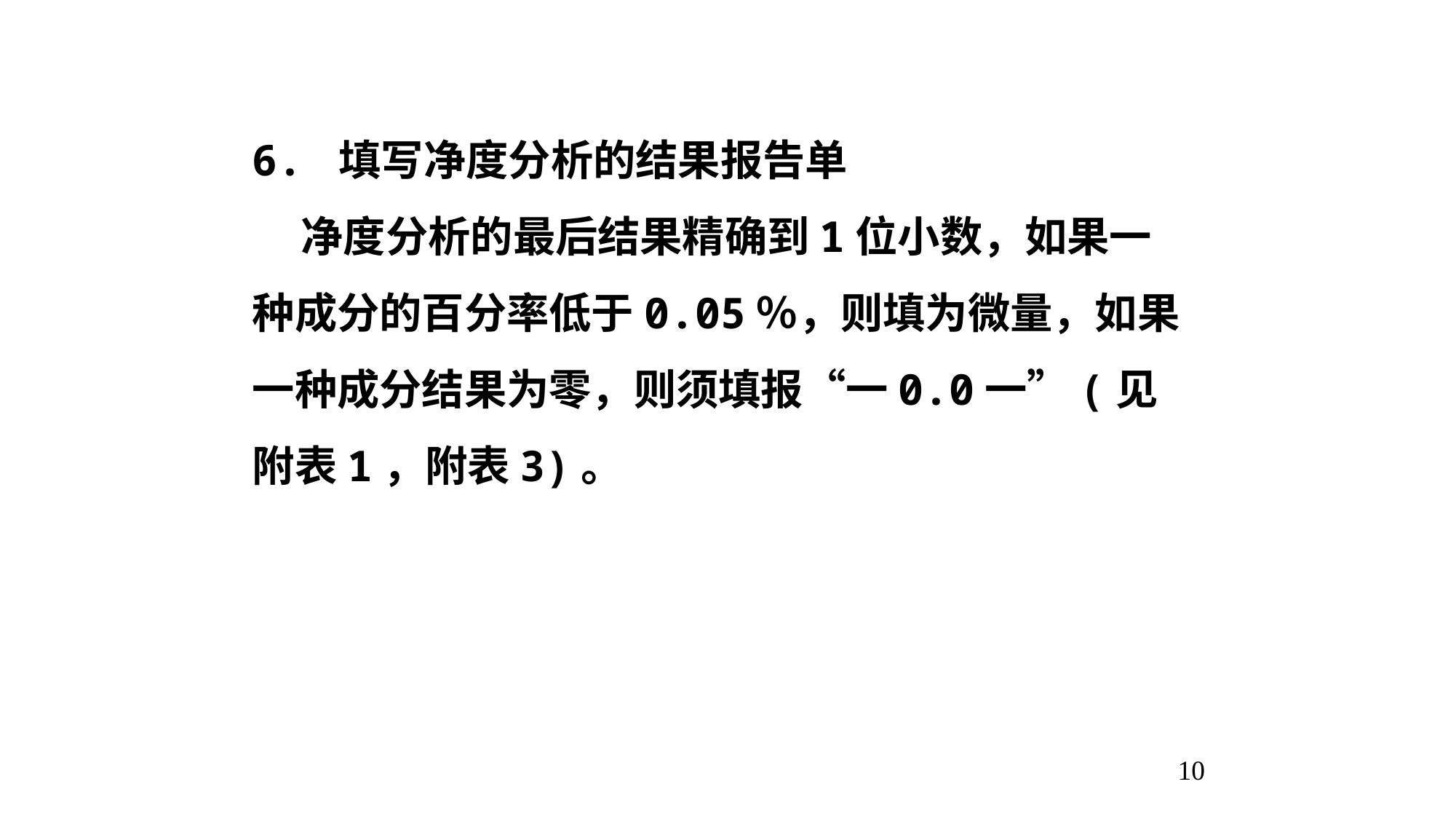

6. 填写净度分析的结果报告单
    净度分析的最后结果精确到1位小数，如果一种成分的百分率低于0.05％，则填为微量，如果一种成分结果为零，则须填报“一0.0一”(见附表1，附表3)。
10